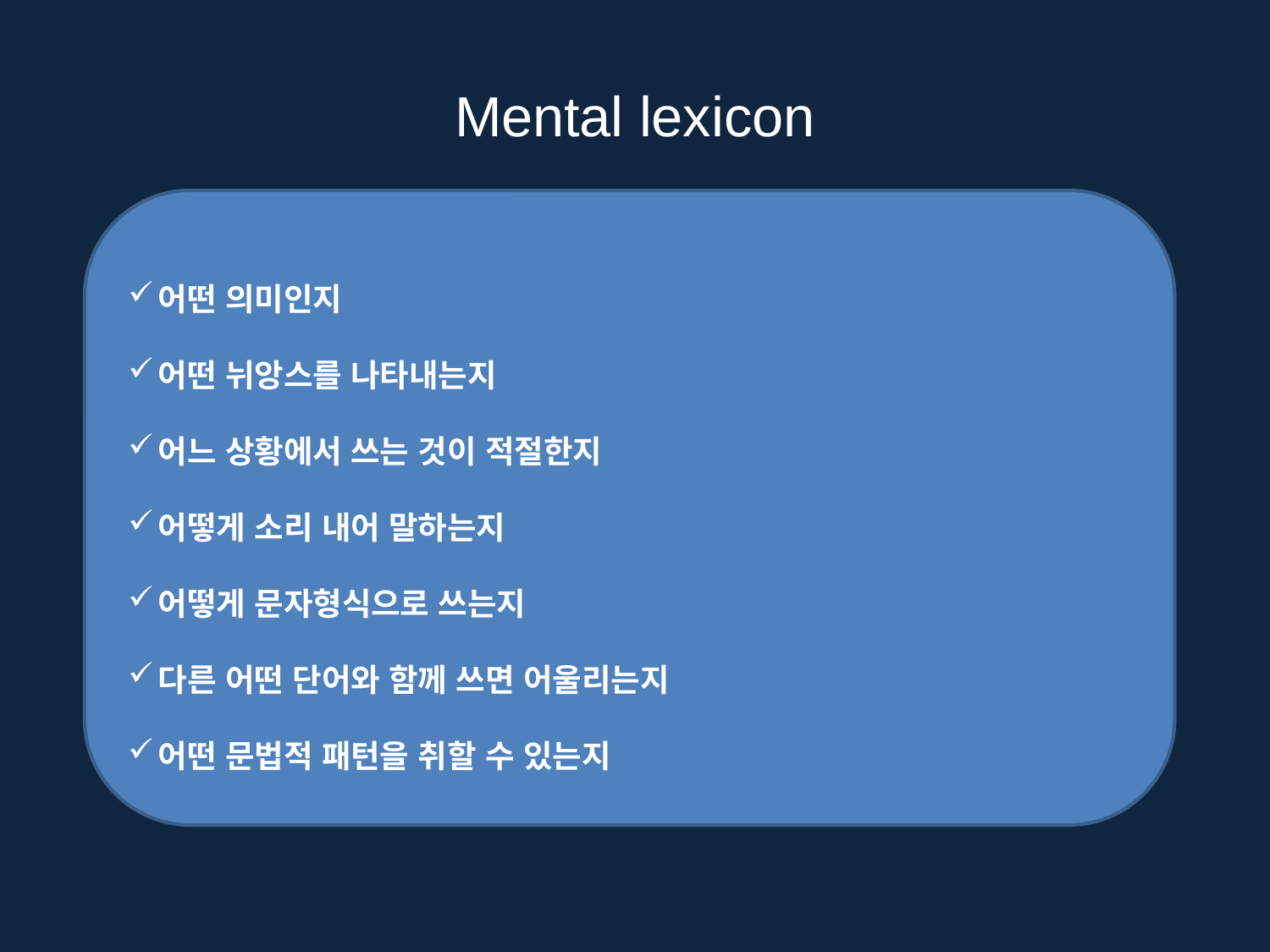

Mental lexicon

어떤 의미인지
어떤 뉘앙스를 나타내는지
어느 상황에서 쓰는 것이 적절한지
어떻게 소리 내어 말하는지
어떻게 문자형식으로 쓰는지
다른 어떤 단어와 함께 쓰면 어울리는지
어떤 문법적 패턴을 취할 수 있는지